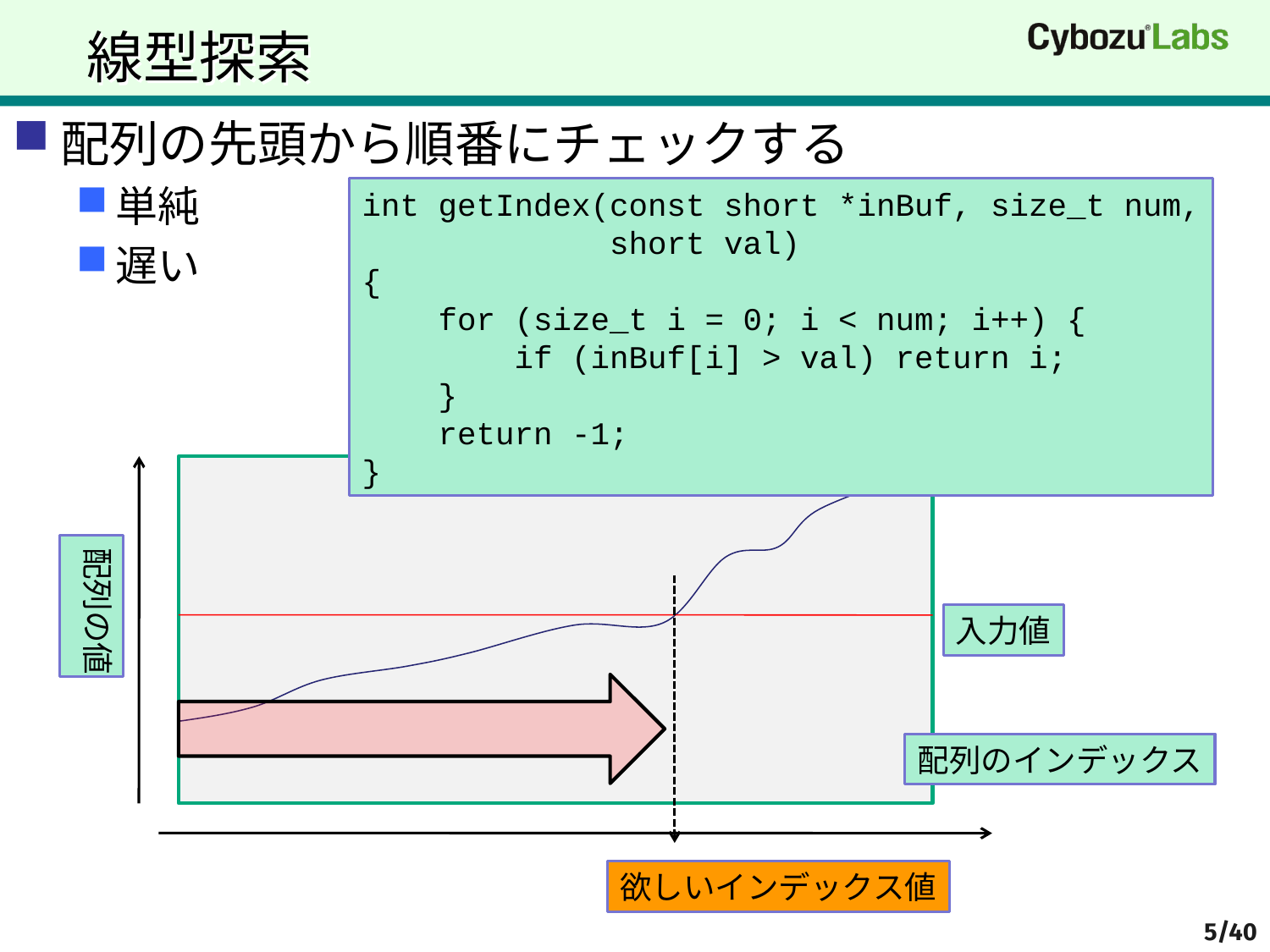

# 線型探索
配列の先頭から順番にチェックする
単純
遅い
int getIndex(const short *inBuf, size_t num,
             short val)
{
    for (size_t i = 0; i < num; i++) {
        if (inBuf[i] > val) return i;
    }
    return -1;
}

配列の値
入力値

配列のインデックス
欲しいインデックス値

5/40